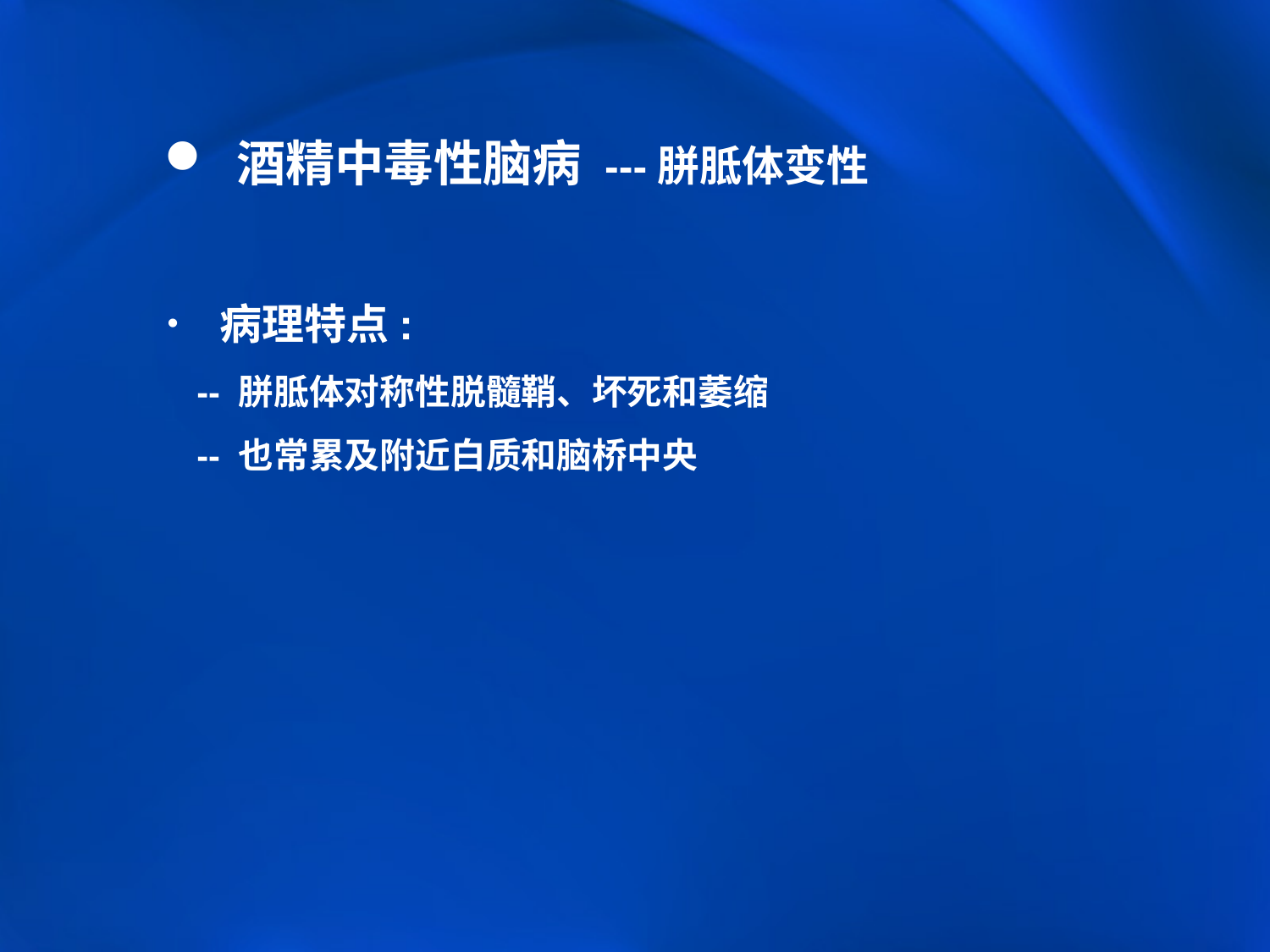

酒精中毒性脑病 ---胼胝体变性
  病理特点:
   -- 胼胝体对称性脱髓鞘、坏死和萎缩
   -- 也常累及附近白质和脑桥中央